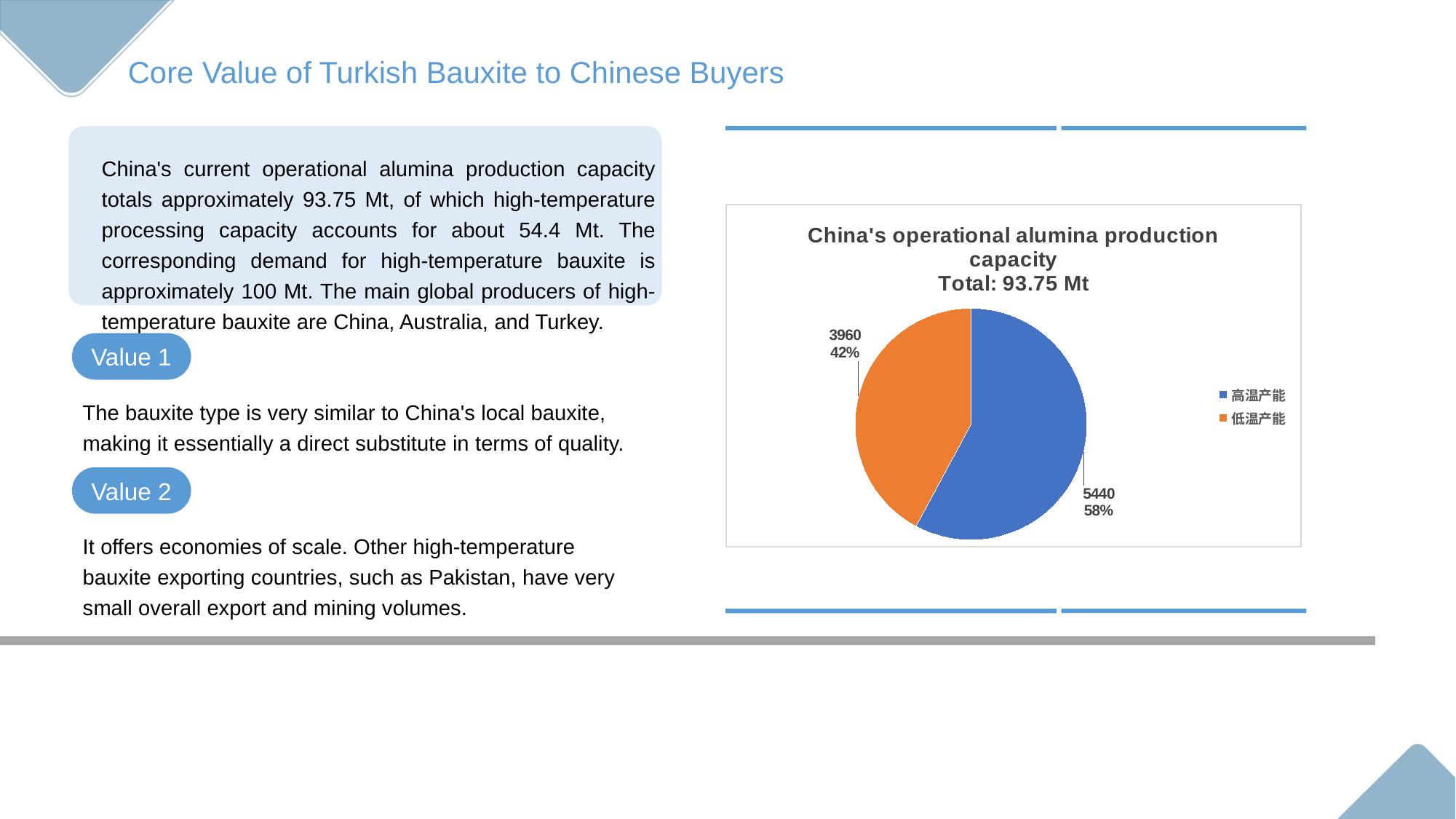

Core Value of Turkish Bauxite to Chinese Buyers

China's current operational alumina production capacity totals approximately 93.75 Mt, of which high-temperature processing capacity accounts for about 54.4 Mt. The corresponding demand for high-temperature bauxite is approximately 100 Mt. The main global producers of high-temperature bauxite are China, Australia, and Turkey.

### Chart: China's operational alumina production capacity
Total: 93.75 Mt

| Category |  |
|---|---|
| 高温产能 | 5440.0 |
| 低温产能 | 3960.0 |
Value 1
The bauxite type is very similar to China's local bauxite, making it essentially a direct substitute in terms of quality.
Value 2
It offers economies of scale. Other high-temperature bauxite exporting countries, such as Pakistan, have very small overall export and mining volumes.